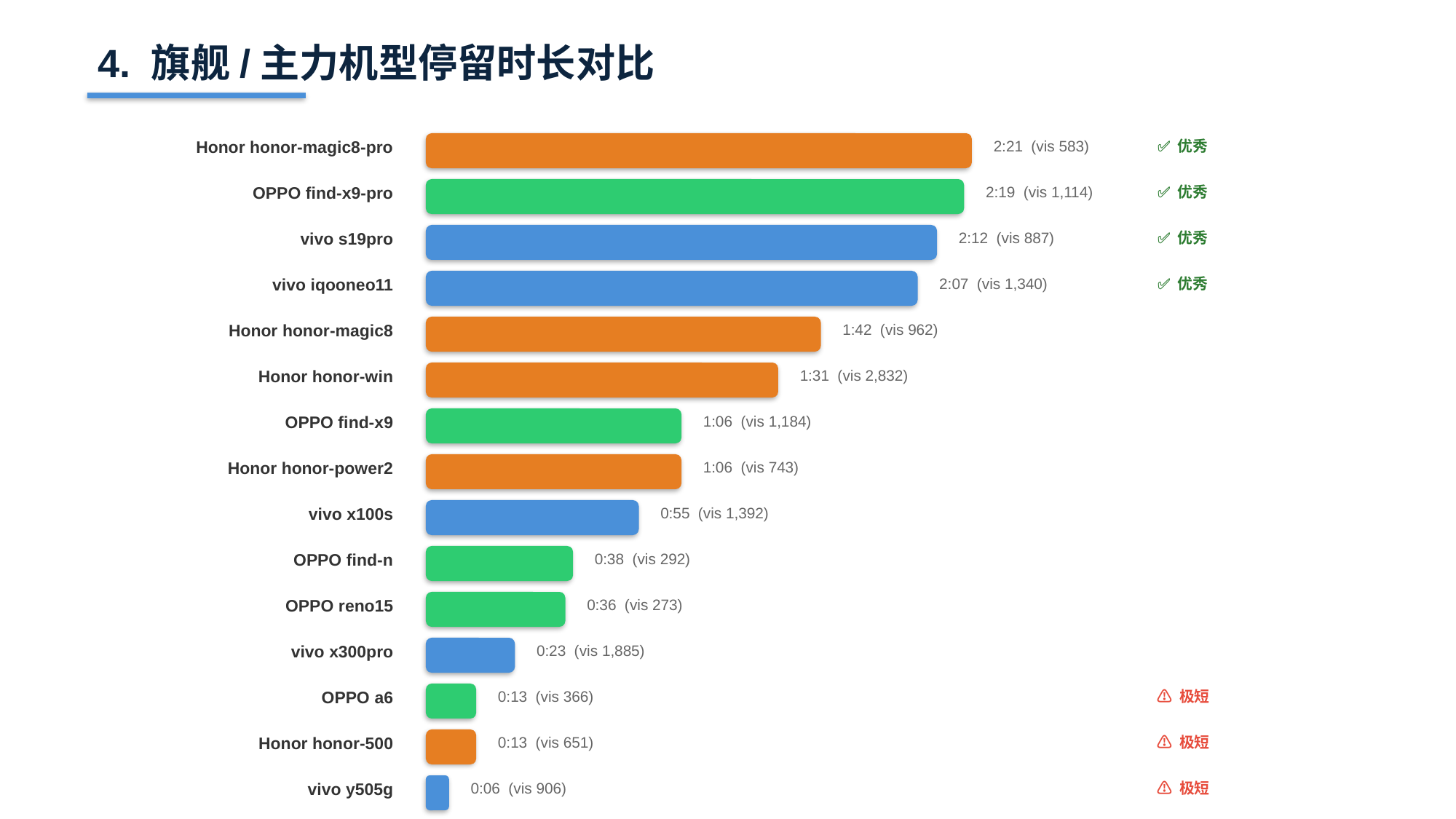

4. 旗舰/主力机型停留时长对比

Honor honor-magic8-pro
2:21  (vis 583)
✅ 优秀

OPPO find-x9-pro
2:19  (vis 1,114)
✅ 优秀

vivo s19pro
2:12  (vis 887)
✅ 优秀

vivo iqooneo11
2:07  (vis 1,340)
✅ 优秀

Honor honor-magic8
1:42  (vis 962)

Honor honor-win
1:31  (vis 2,832)

OPPO find-x9
1:06  (vis 1,184)

Honor honor-power2
1:06  (vis 743)

vivo x100s
0:55  (vis 1,392)

OPPO find-n
0:38  (vis 292)

OPPO reno15
0:36  (vis 273)

vivo x300pro
0:23  (vis 1,885)

OPPO a6
0:13  (vis 366)
⚠️ 极短

Honor honor-500
0:13  (vis 651)
⚠️ 极短

vivo y505g
0:06  (vis 906)
⚠️ 极短